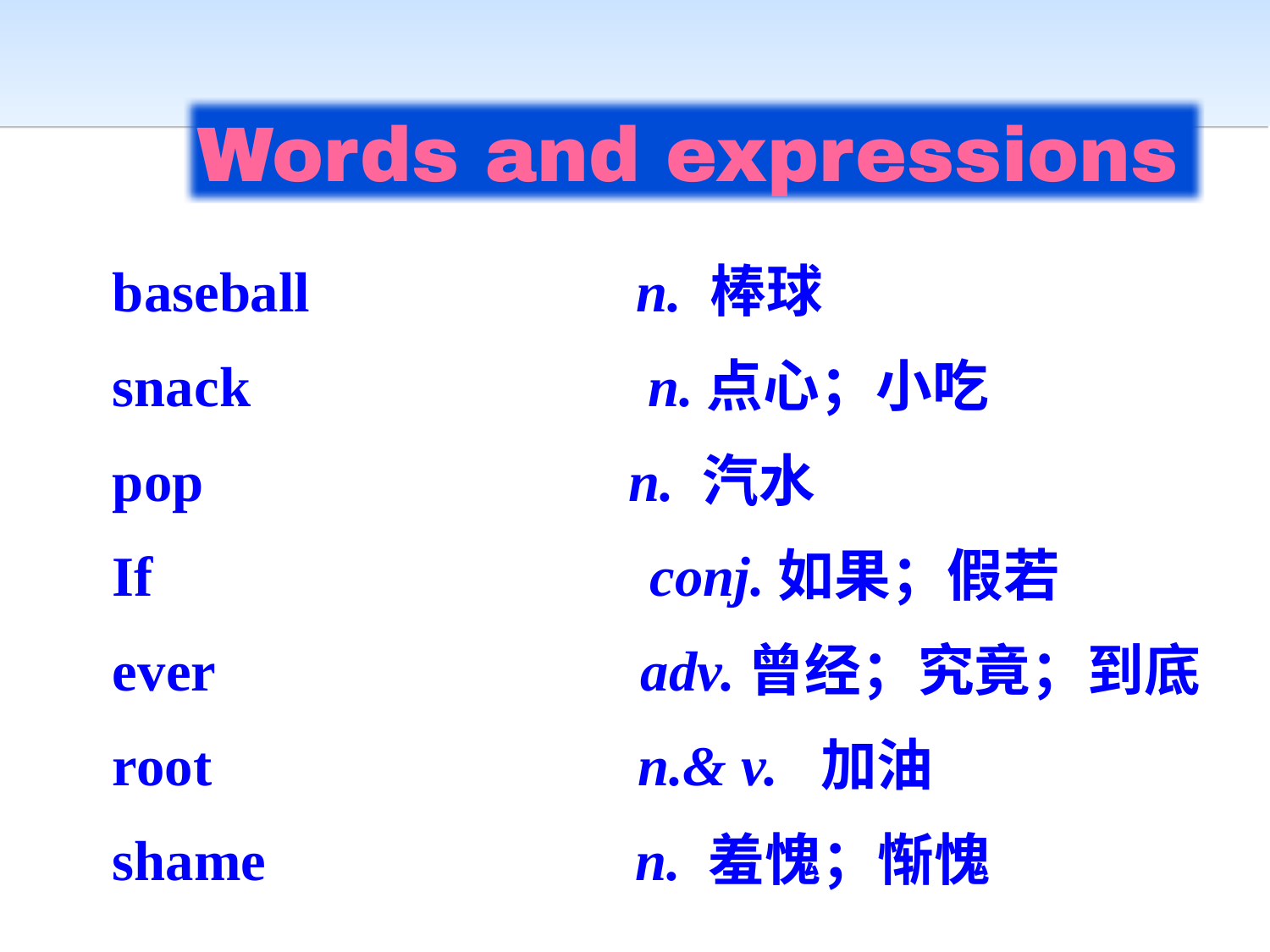

Words and expressions
baseball                       n. 棒球
snack                            n.点心；小吃
pop                              n. 汽水
If                                   conj.如果；假若
ever                              adv.曾经；究竟；到底
root                              n.& v.  加油
shame                          n. 羞愧；惭愧